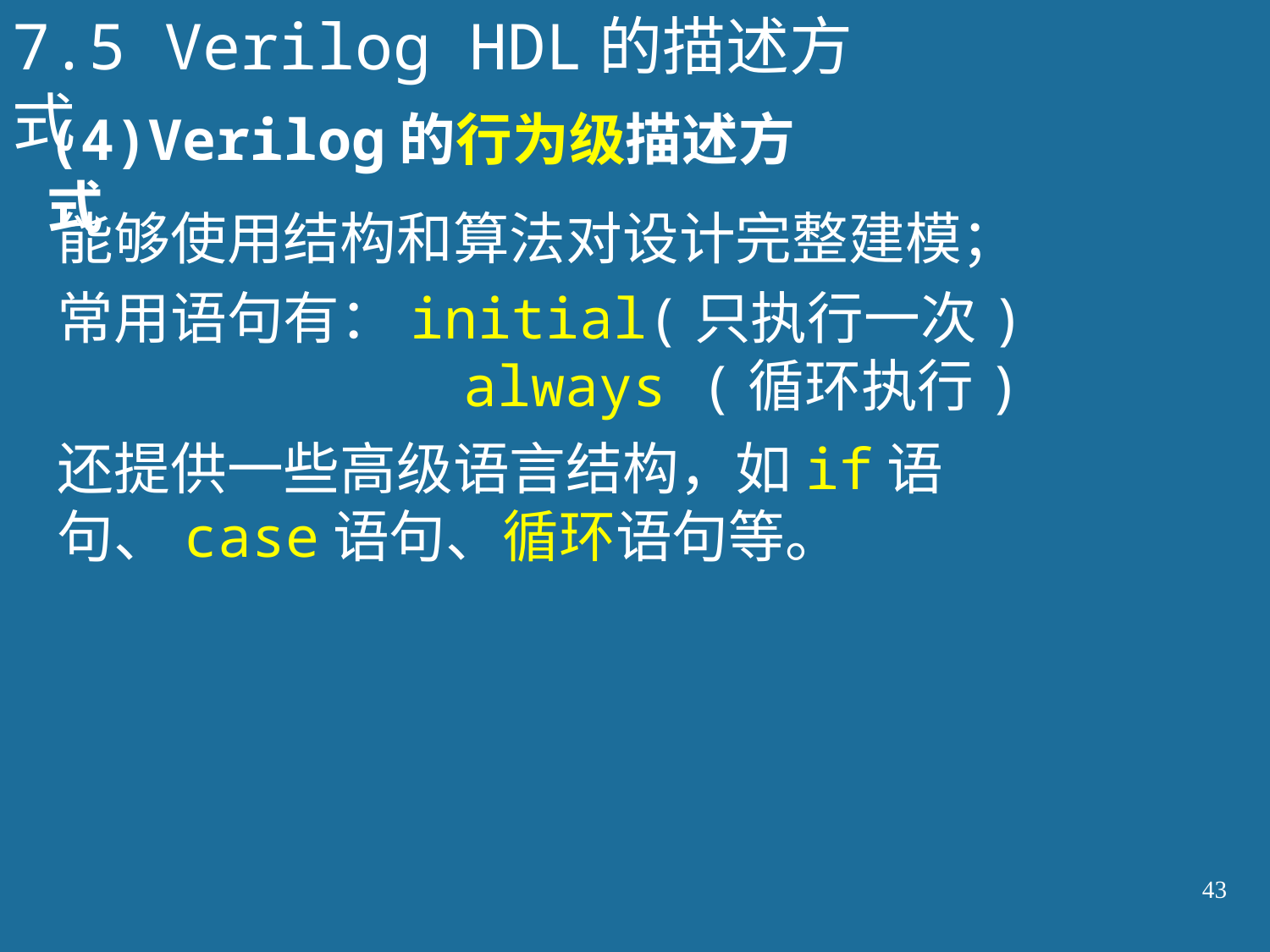

7.5 Verilog HDL的描述方式
(4)Verilog的行为级描述方式
能够使用结构和算法对设计完整建模；
常用语句有：initial(只执行一次)
            always (循环执行)
还提供一些高级语言结构，如if语句、case语句、循环语句等。
43